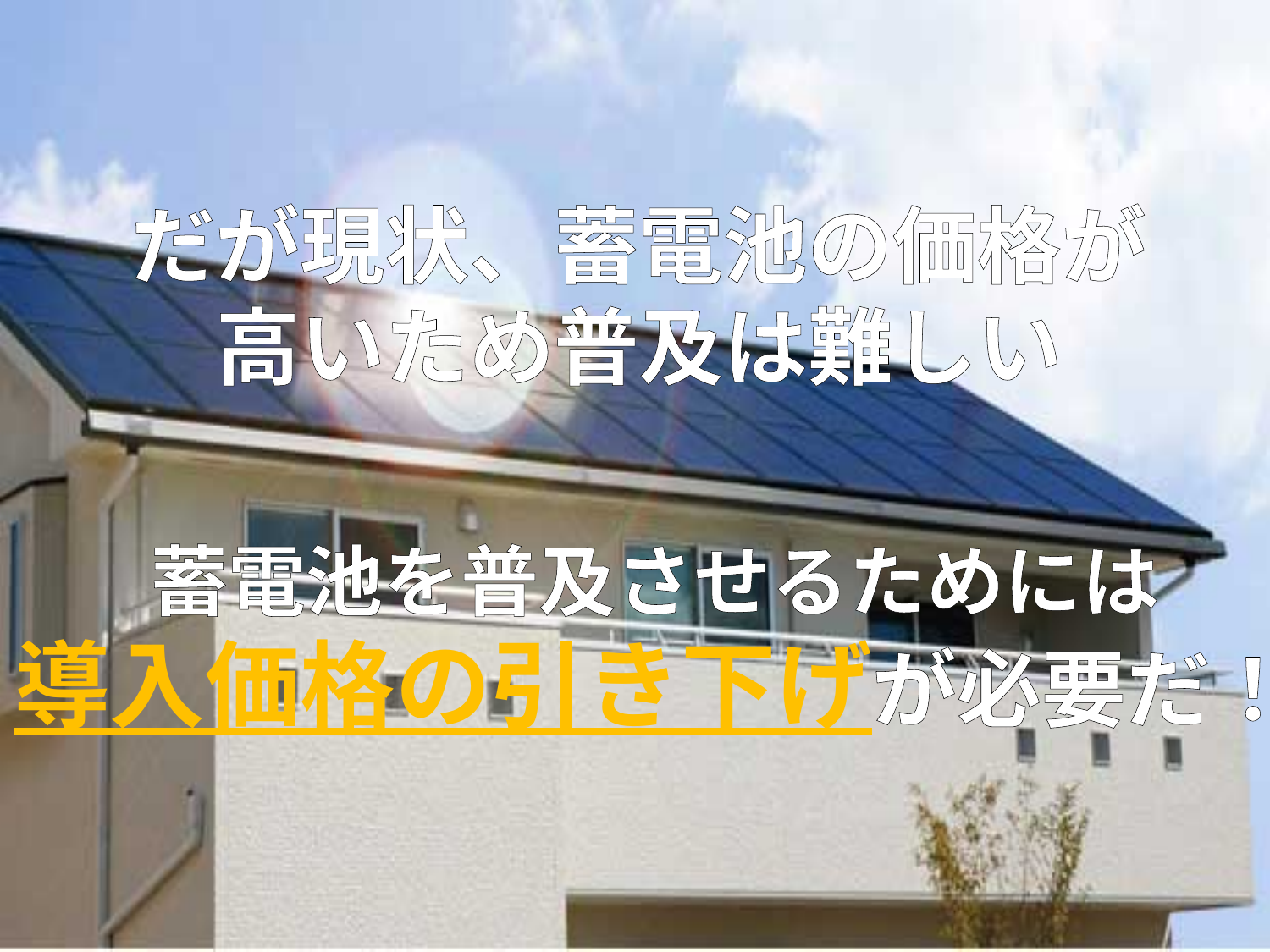

だが現状、蓄電池の価格が
高いため普及は難しい
蓄電池を普及させるためには
導入価格の引き下げが必要だ！